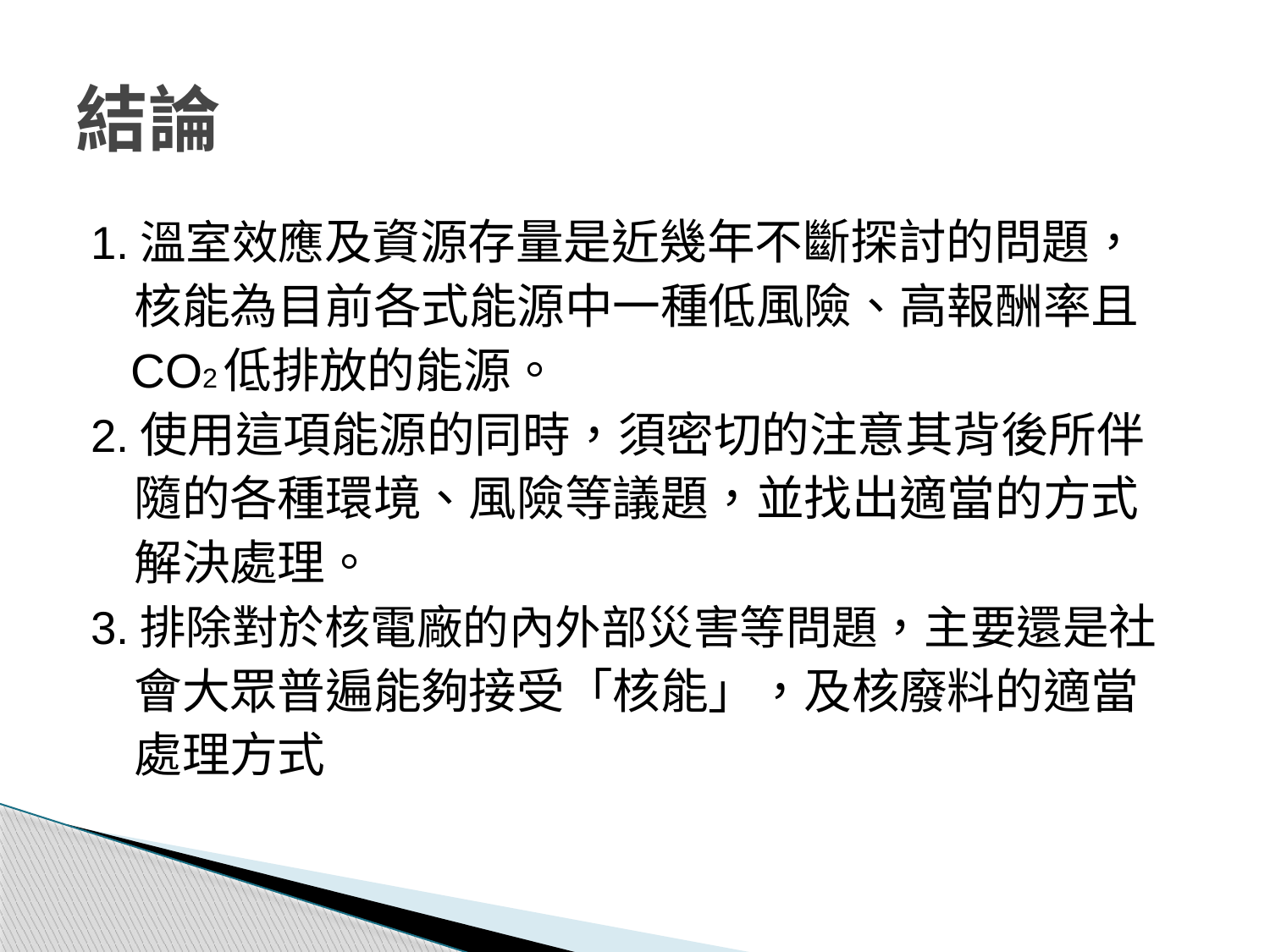

# 結論
1.溫室效應及資源存量是近幾年不斷探討的問題，
   核能為目前各式能源中一種低風險、高報酬率且
   CO2低排放的能源。
2.使用這項能源的同時，須密切的注意其背後所伴
   隨的各種環境、風險等議題，並找出適當的方式
   解決處理。
3.排除對於核電廠的內外部災害等問題，主要還是社
   會大眾普遍能夠接受「核能」，及核廢料的適當
   處理方式